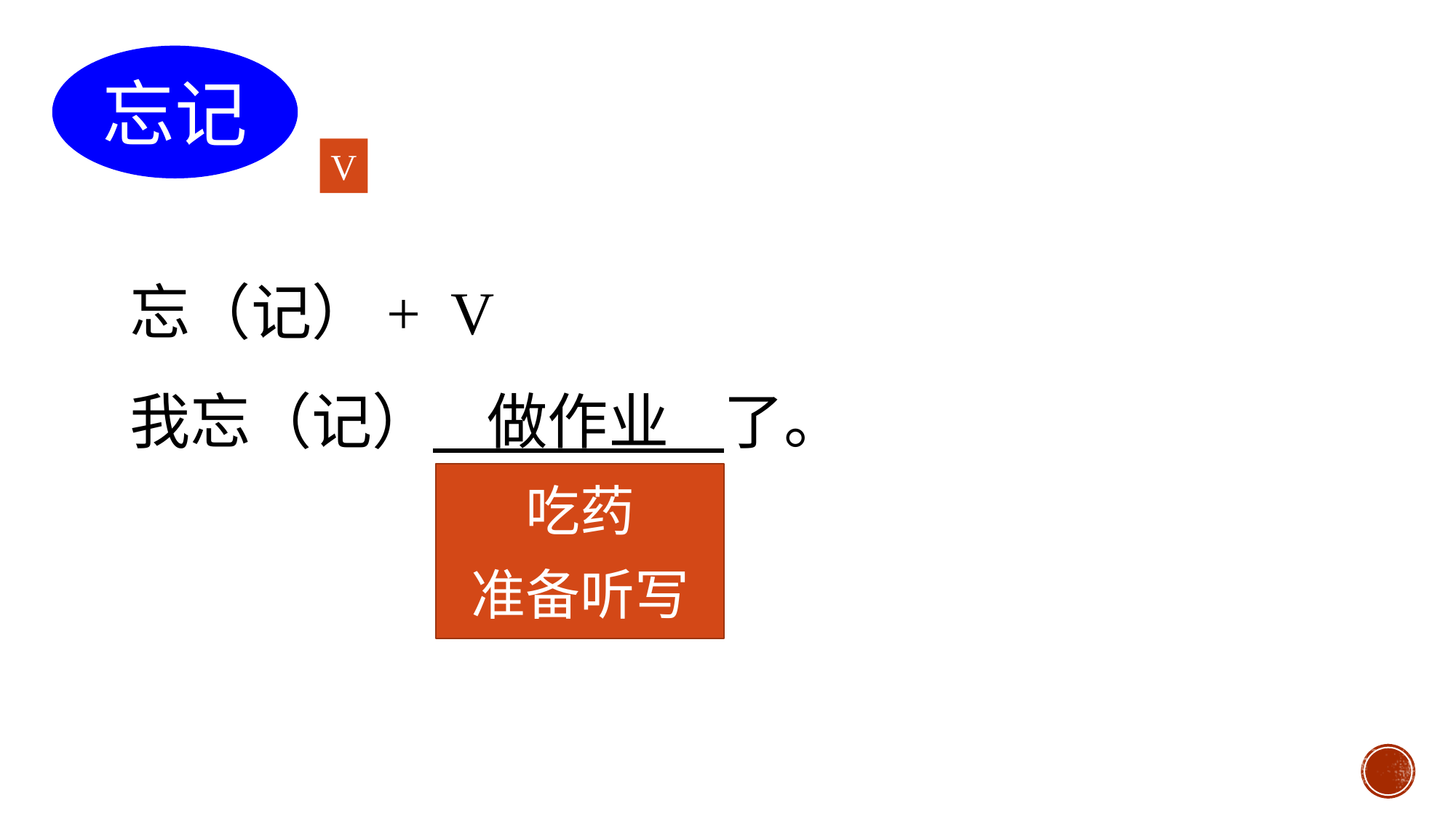

忘记
V
忘（记）+  V
我忘（记）    做作业    了。
吃药
准备听写